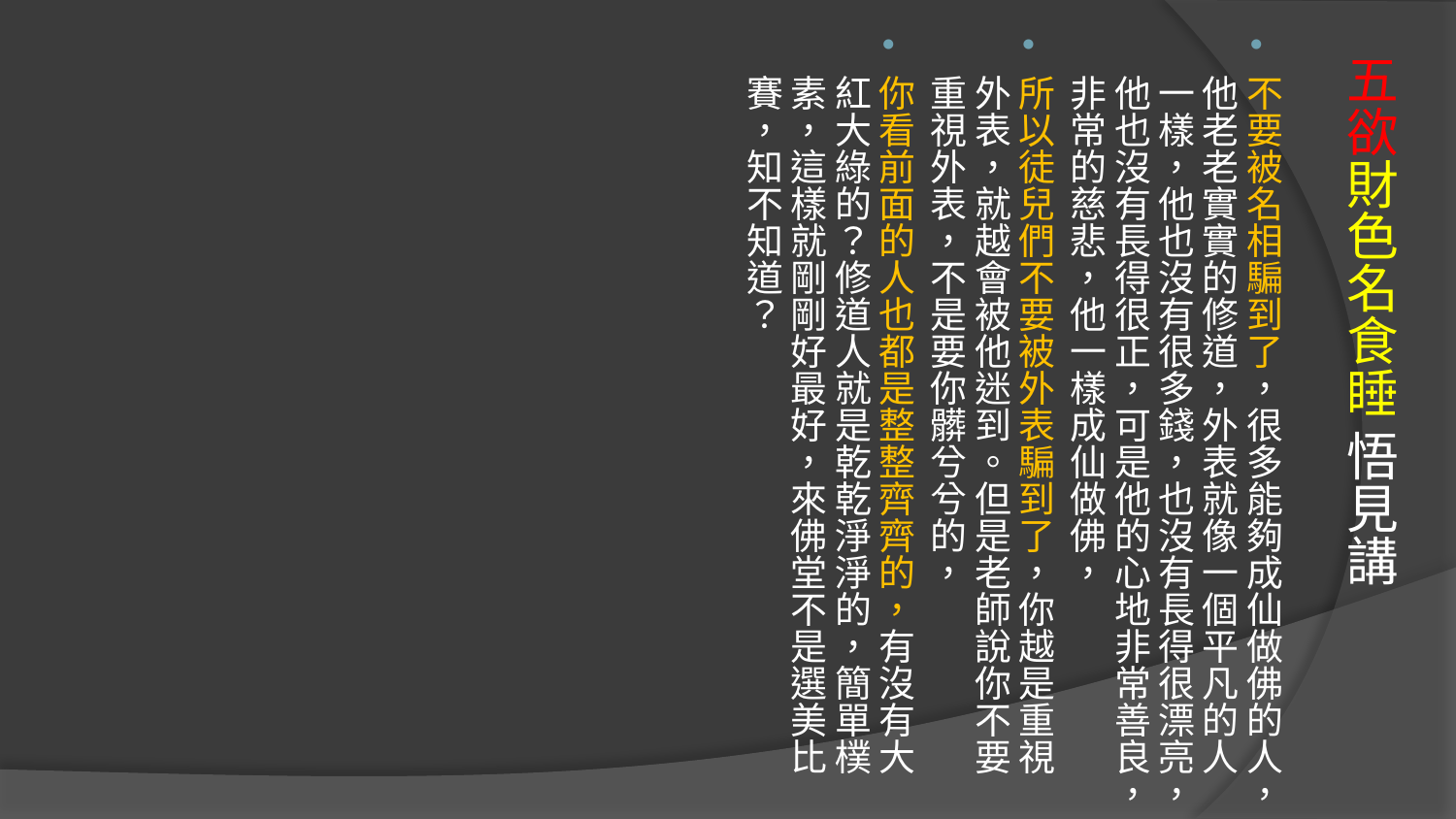

不要被名相騙到了，很多能夠成仙做佛的人，他老老實實的修道，外表就像一個平凡的人一樣，他也沒有很多錢，也沒有長得很漂亮，他也沒有長得很正，可是他的心地非常善良，非常的慈悲，他一樣成仙做佛，
所以徒兒們不要被外表騙到了，你越是重視外表，就越會被他迷到。但是老師說你不要重視外表，不是要你髒兮兮的，
你看前面的人也都是整整齊齊的，有沒有大紅大綠的？修道人就是乾乾淨淨的，簡單樸素，這樣就剛剛好最好，來佛堂不是選美比賽，知不知道？

# 五欲財色名食睡 悟見講